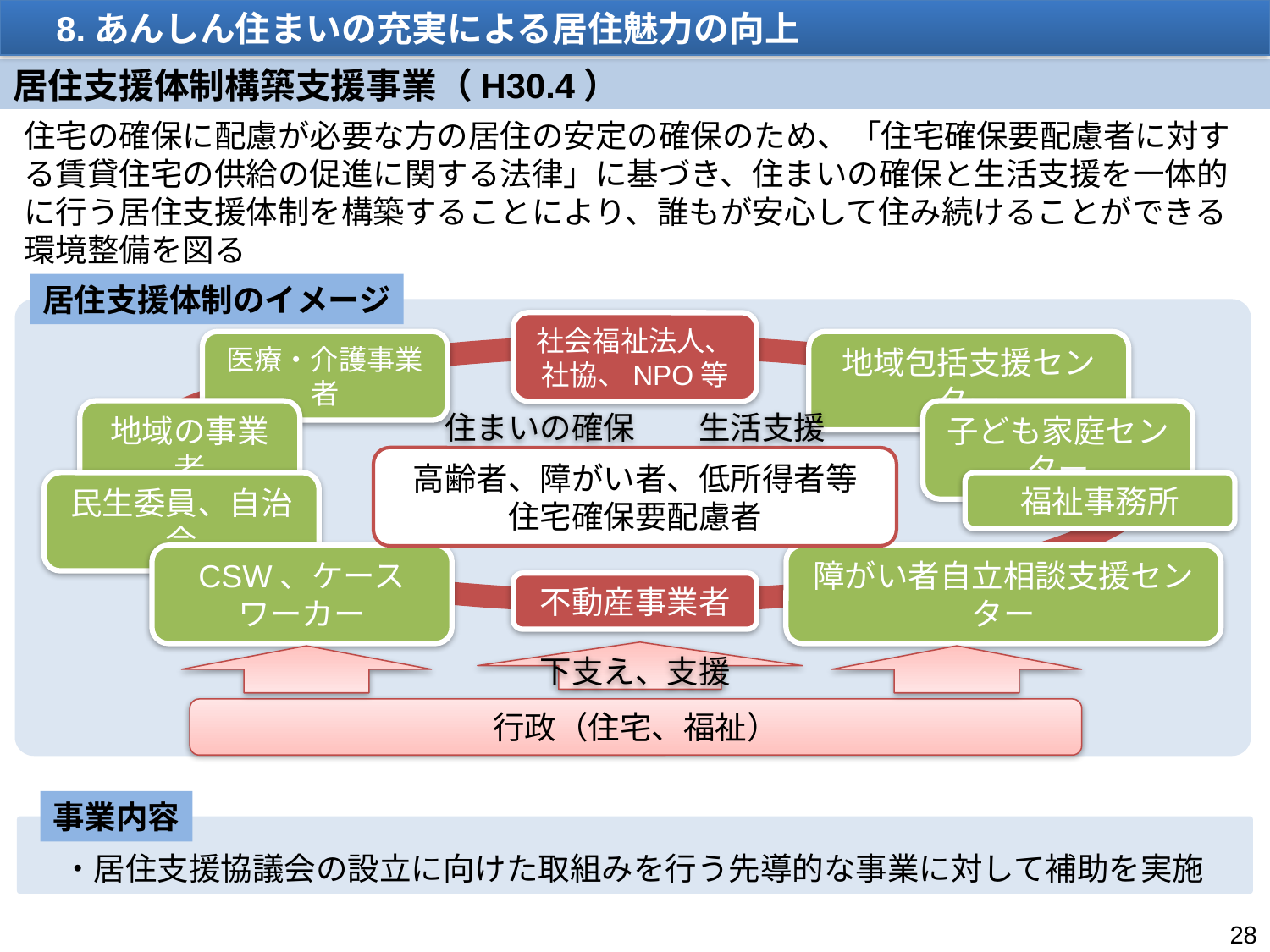

8.あんしん住まいの充実による居住魅力の向上
居住支援体制構築支援事業（H30.4）

住宅の確保に配慮が必要な方の居住の安定の確保のため、「住宅確保要配慮者に対する賃貸住宅の供給の促進に関する法律」に基づき、住まいの確保と生活支援を一体的に行う居住支援体制を構築することにより、誰もが安心して住み続けることができる環境整備を図る
居住支援体制のイメージ

社会福祉法人、
社協、NPO等
医療・介護事業者
地域包括支援センター

住まいの確保　　生活支援
地域の事業者
子ども家庭センター
高齢者、障がい者、低所得者等
住宅確保要配慮者
民生委員、自治会
福祉事務所
CSW、ケースワーカー
障がい者自立相談支援センター
不動産事業者

下支え、支援

行政（住宅、福祉）
今後の予定

　・応募事業者（8法人）について、審査中
事業内容

　・居住支援協議会の設立に向けた取組みを行う先導的な事業に対して補助を実施
28